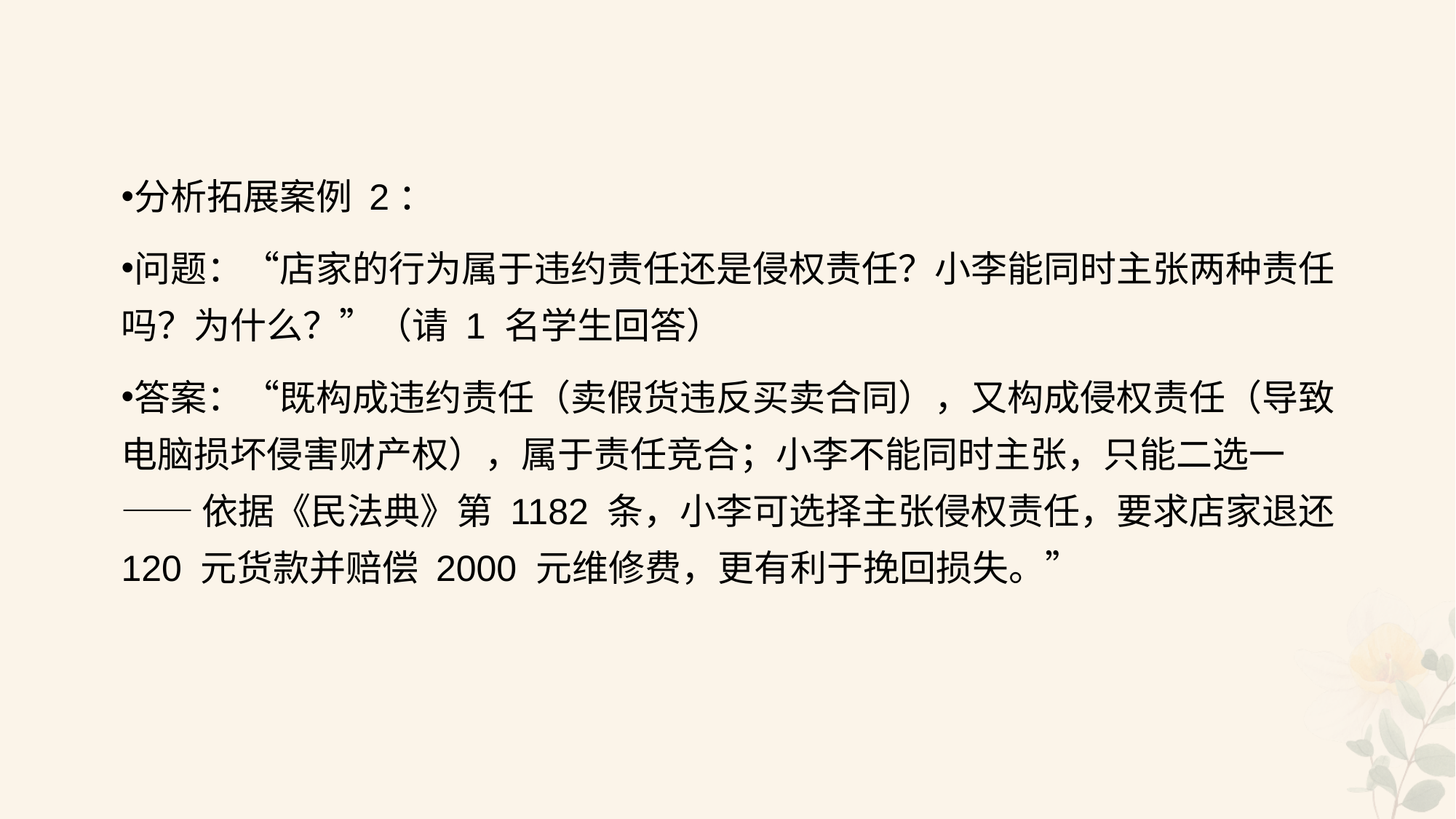

#
分析拓展案例 2：
问题：“店家的行为属于违约责任还是侵权责任？小李能同时主张两种责任吗？为什么？”（请 1 名学生回答）
答案：“既构成违约责任（卖假货违反买卖合同），又构成侵权责任（导致电脑损坏侵害财产权），属于责任竞合；小李不能同时主张，只能二选一 —— 依据《民法典》第 1182 条，小李可选择主张侵权责任，要求店家退还 120 元货款并赔偿 2000 元维修费，更有利于挽回损失。”